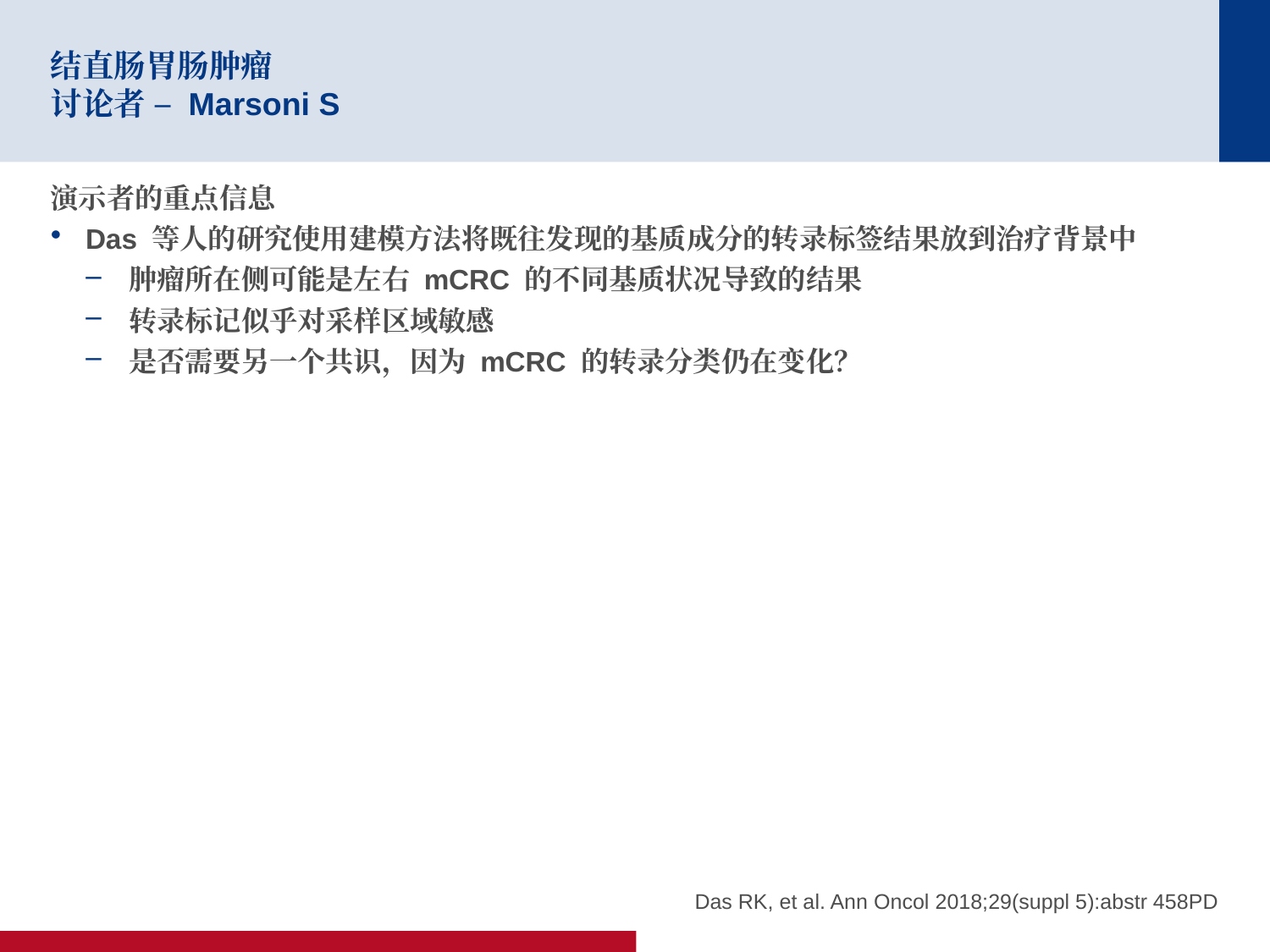

# 结直肠胃肠肿瘤 讨论者 – Marsoni S
演示者的重点信息
Das 等人的研究使用建模方法将既往发现的基质成分的转录标签结果放到治疗背景中
肿瘤所在侧可能是左右 mCRC 的不同基质状况导致的结果
转录标记似乎对采样区域敏感
是否需要另一个共识，因为 mCRC 的转录分类仍在变化？
Das RK, et al. Ann Oncol 2018;29(suppl 5):abstr 458PD